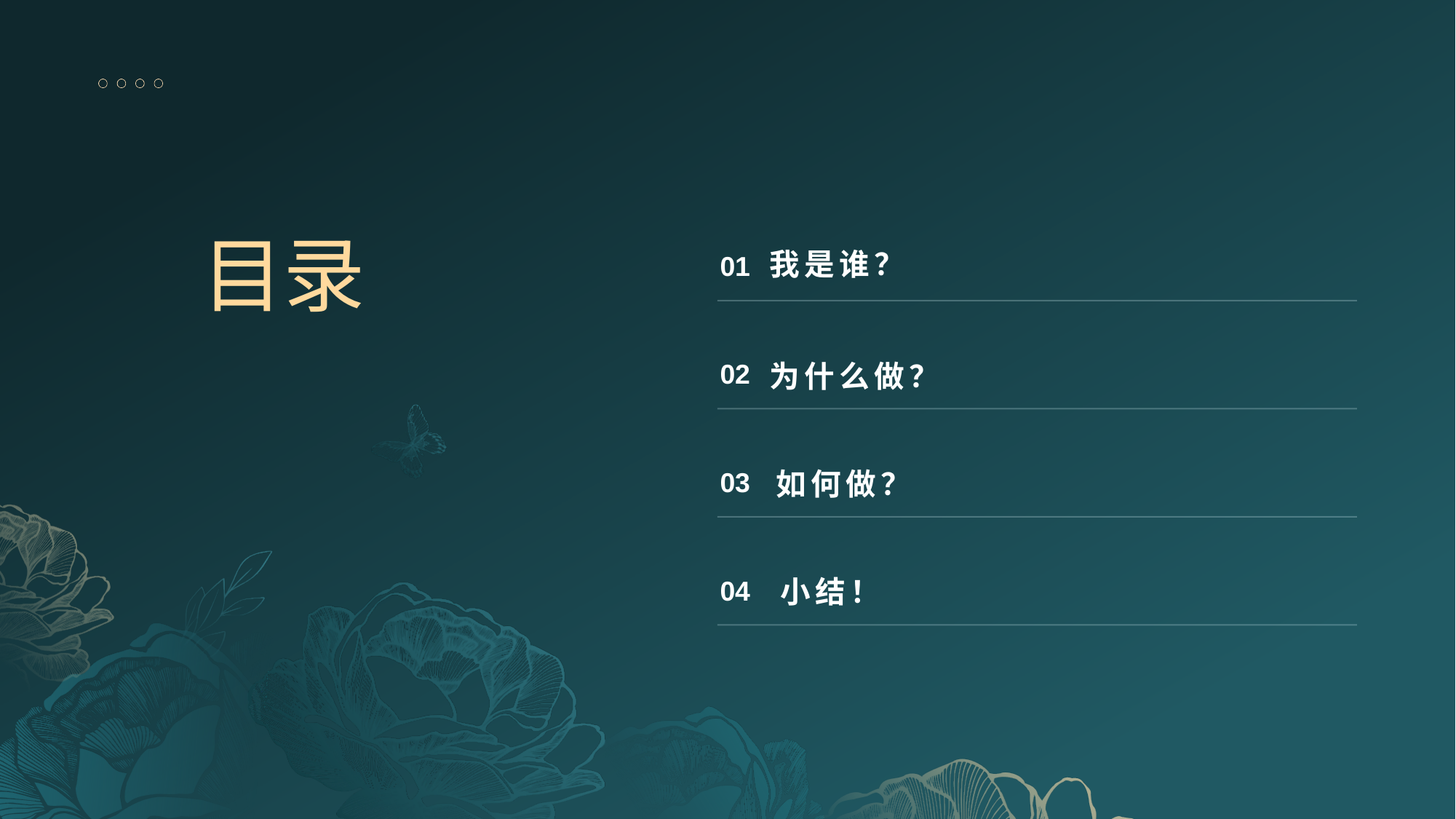

# 目录
01
我是谁？
02
为什么做？
03
如何做？
04
小结！